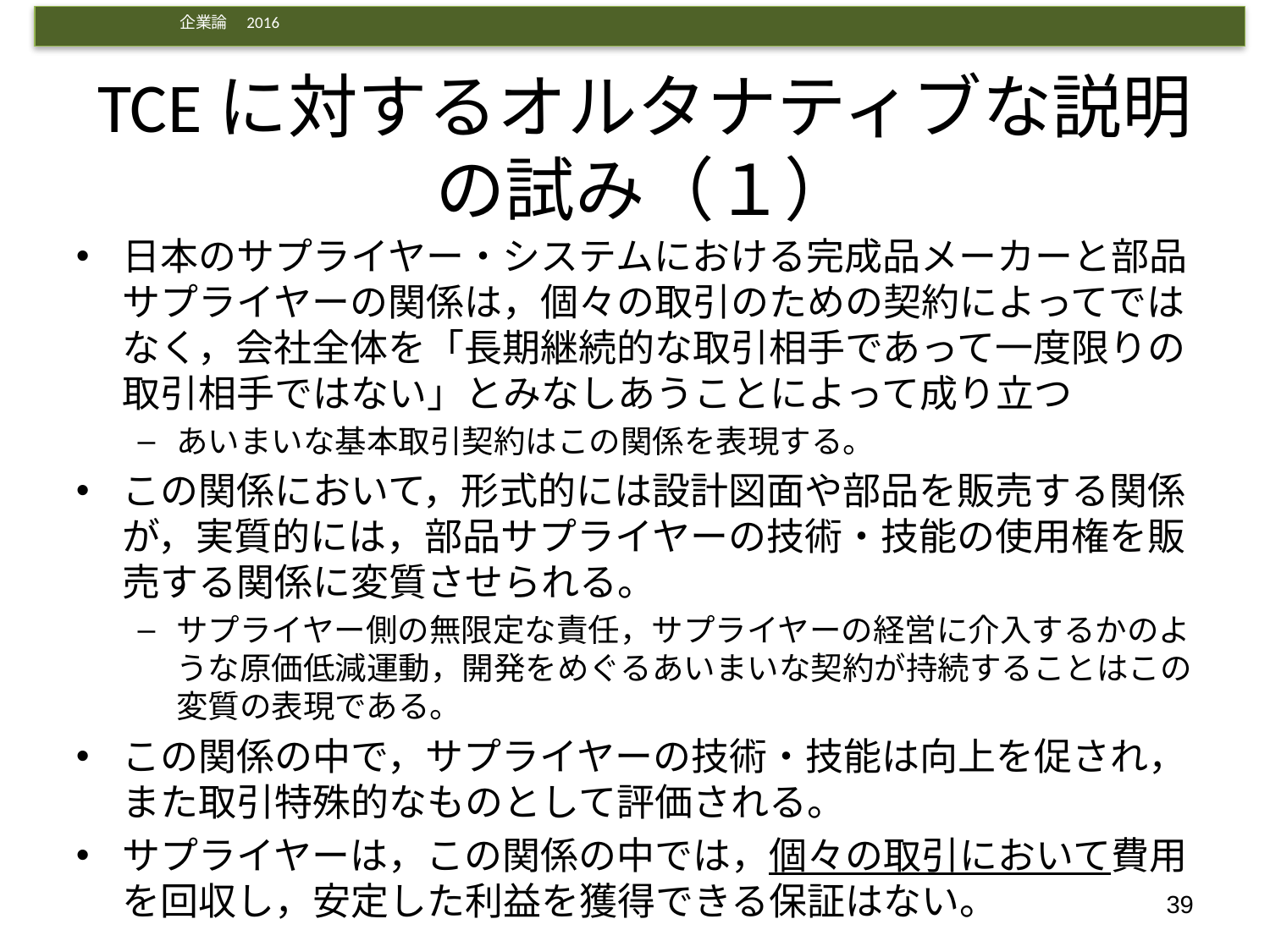

# TCEに対するオルタナティブな説明の試み（１）
日本のサプライヤー・システムにおける完成品メーカーと部品サプライヤーの関係は，個々の取引のための契約によってではなく，会社全体を「長期継続的な取引相手であって一度限りの取引相手ではない」とみなしあうことによって成り立つ
あいまいな基本取引契約はこの関係を表現する。
この関係において，形式的には設計図面や部品を販売する関係が，実質的には，部品サプライヤーの技術・技能の使用権を販売する関係に変質させられる。
サプライヤー側の無限定な責任，サプライヤーの経営に介入するかのような原価低減運動，開発をめぐるあいまいな契約が持続することはこの変質の表現である。
この関係の中で，サプライヤーの技術・技能は向上を促され，また取引特殊的なものとして評価される。
サプライヤーは，この関係の中では，個々の取引において費用を回収し，安定した利益を獲得できる保証はない。
39